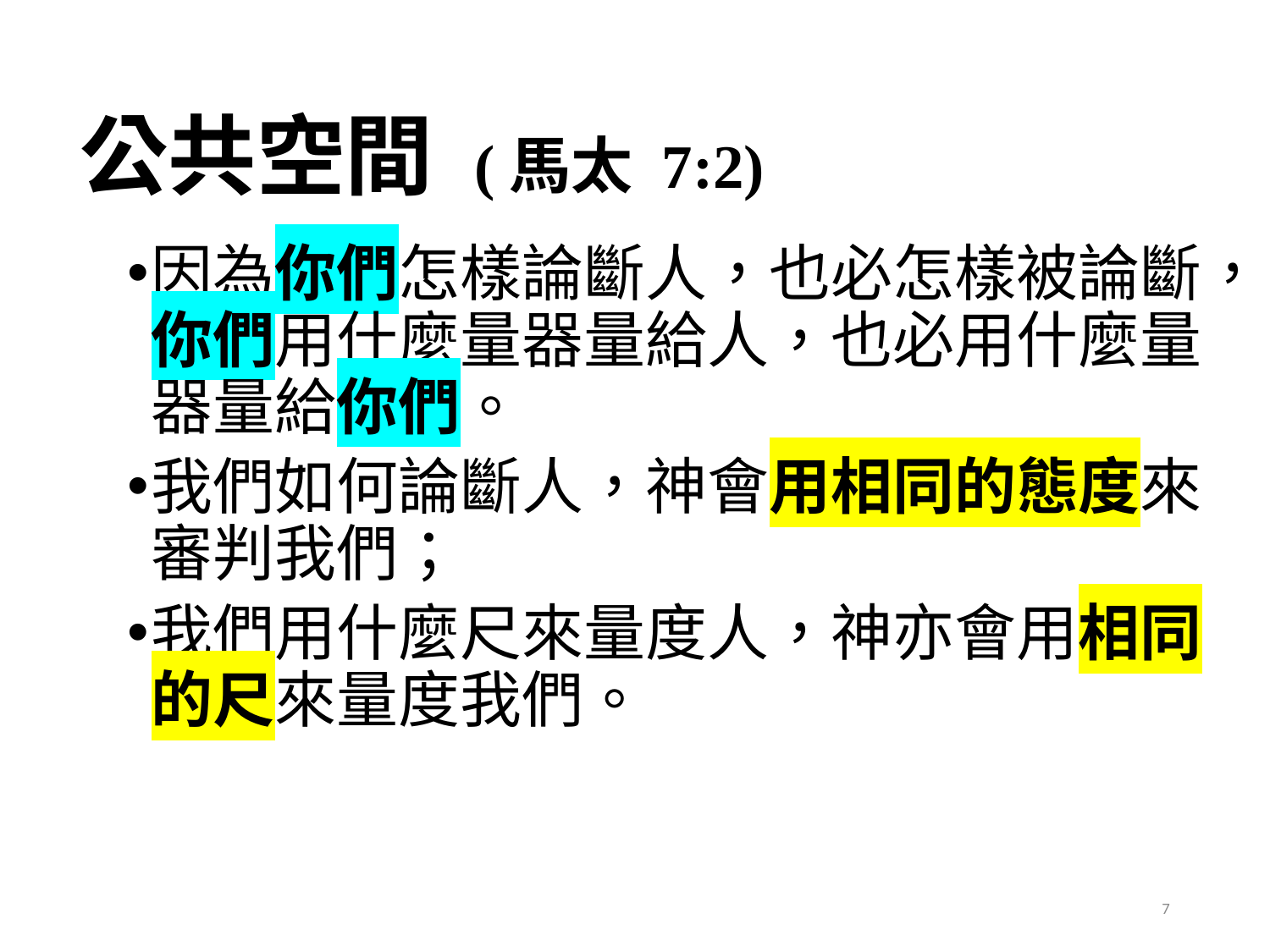

# 公共空間 (馬太 7:2)
因為你們怎樣論斷人，也必怎樣被論斷，你們用什麼量器量給人，也必用什麼量器量給你們。
我們如何論斷人，神會用相同的態度來審判我們；
我們用什麼尺來量度人，神亦會用相同的尺來量度我們。
7